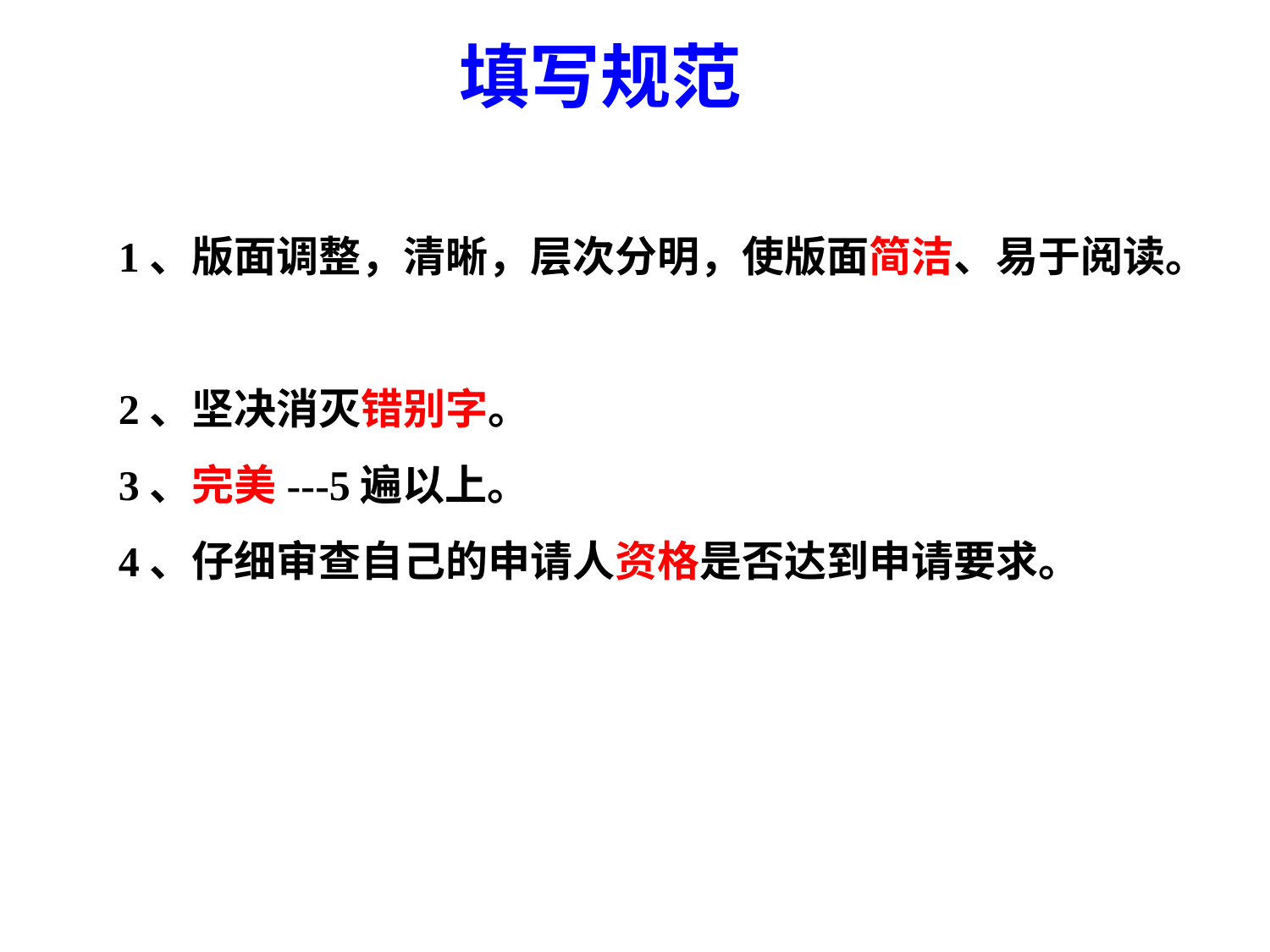

填写规范
1、版面调整，清晰，层次分明，使版面简洁、易于阅读。
2、坚决消灭错别字。
3、完美---5遍以上。
4、仔细审查自己的申请人资格是否达到申请要求。